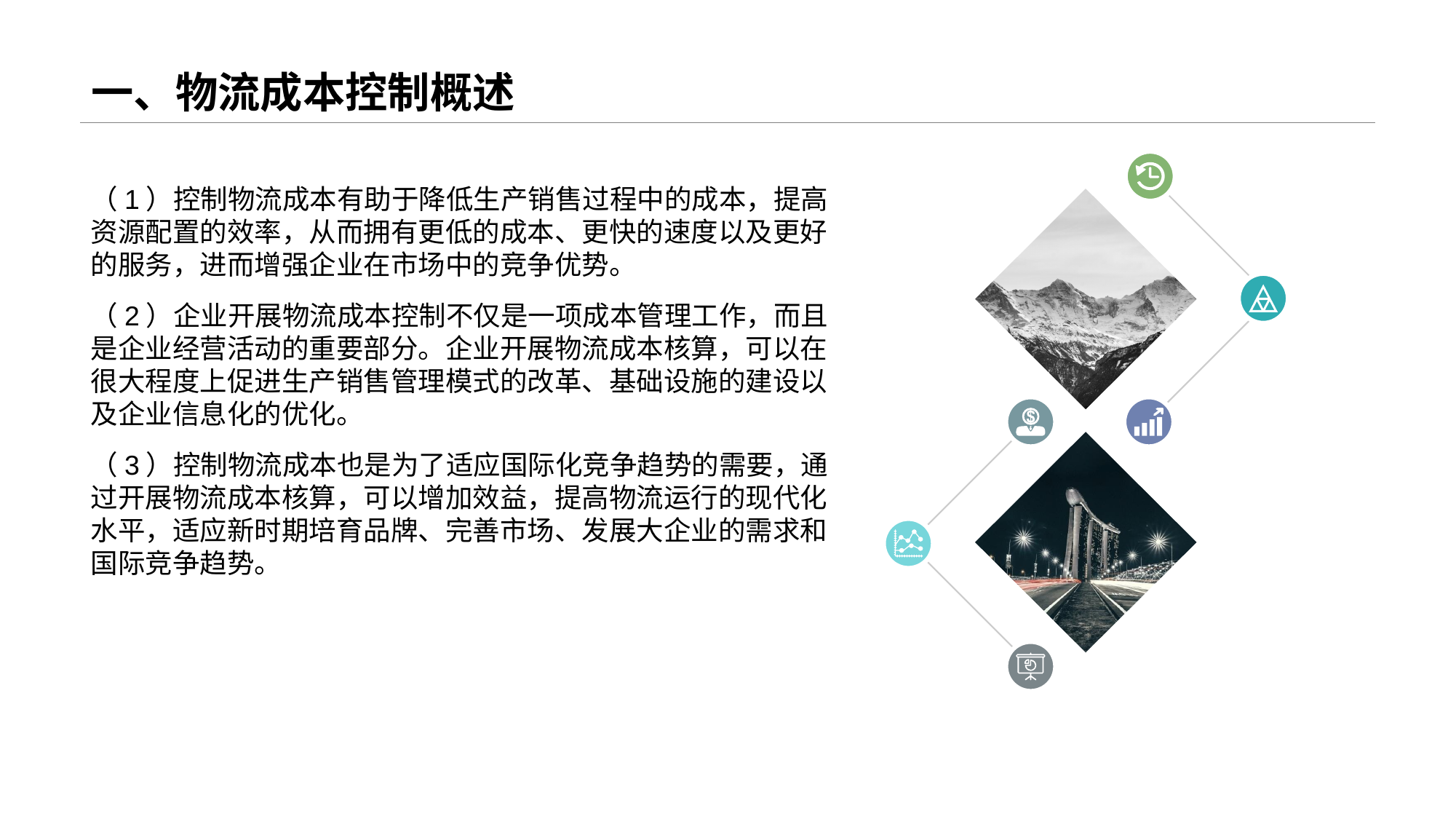

# 一、物流成本控制概述

（1）控制物流成本有助于降低生产销售过程中的成本，提高资源配置的效率，从而拥有更低的成本、更快的速度以及更好的服务，进而增强企业在市场中的竞争优势。
（2）企业开展物流成本控制不仅是一项成本管理工作，而且是企业经营活动的重要部分。企业开展物流成本核算，可以在很大程度上促进生产销售管理模式的改革、基础设施的建设以及企业信息化的优化。
（3）控制物流成本也是为了适应国际化竞争趋势的需要，通过开展物流成本核算，可以增加效益，提高物流运行的现代化水平，适应新时期培育品牌、完善市场、发展大企业的需求和国际竞争趋势。
4